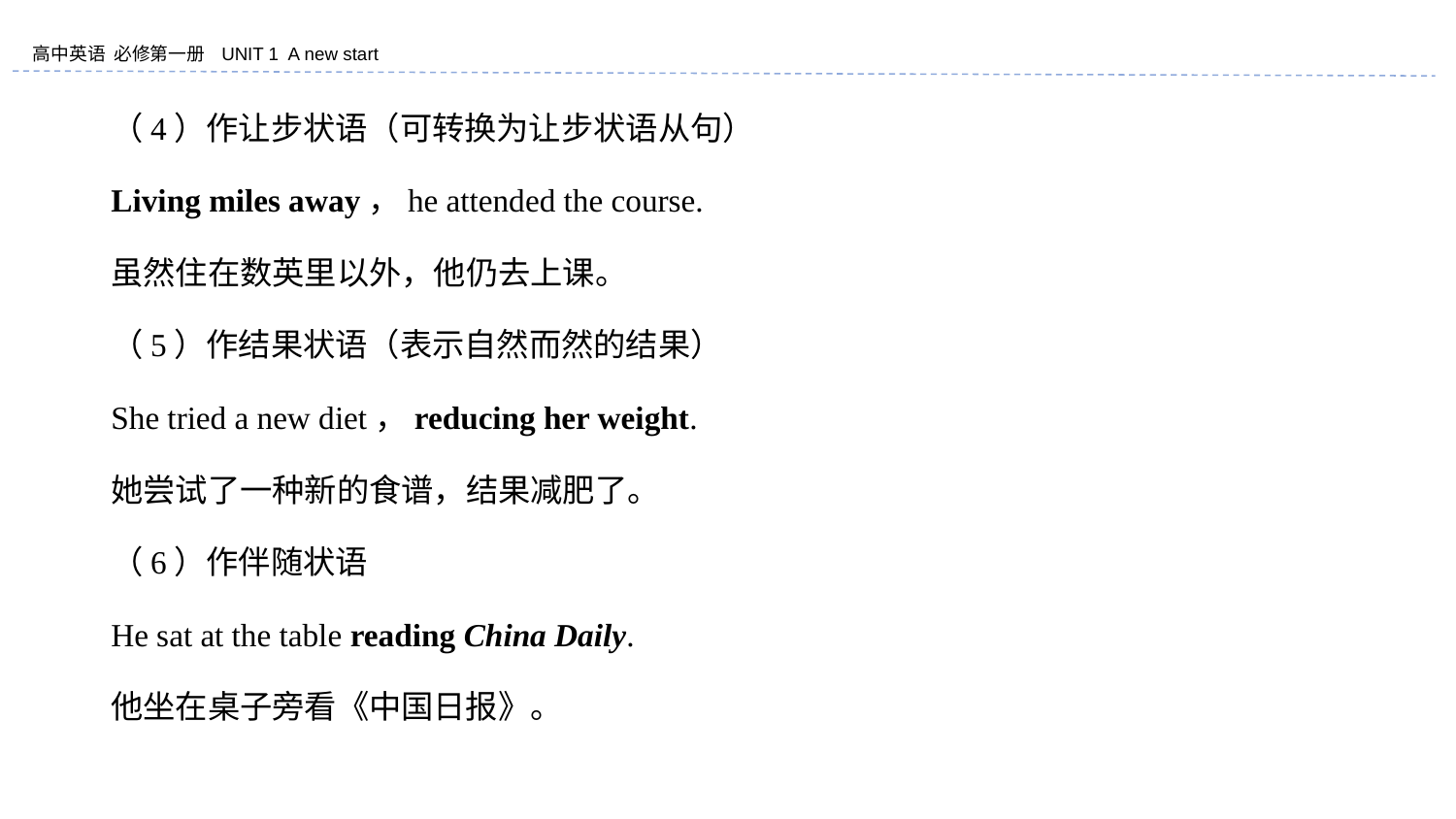

（4）作让步状语（可转换为让步状语从句）
Living miles away，he attended the course.
虽然住在数英里以外，他仍去上课。
（5）作结果状语（表示自然而然的结果）
She tried a new diet，reducing her weight.
她尝试了一种新的食谱，结果减肥了。
（6）作伴随状语
He sat at the table reading China Daily.
他坐在桌子旁看《中国日报》。